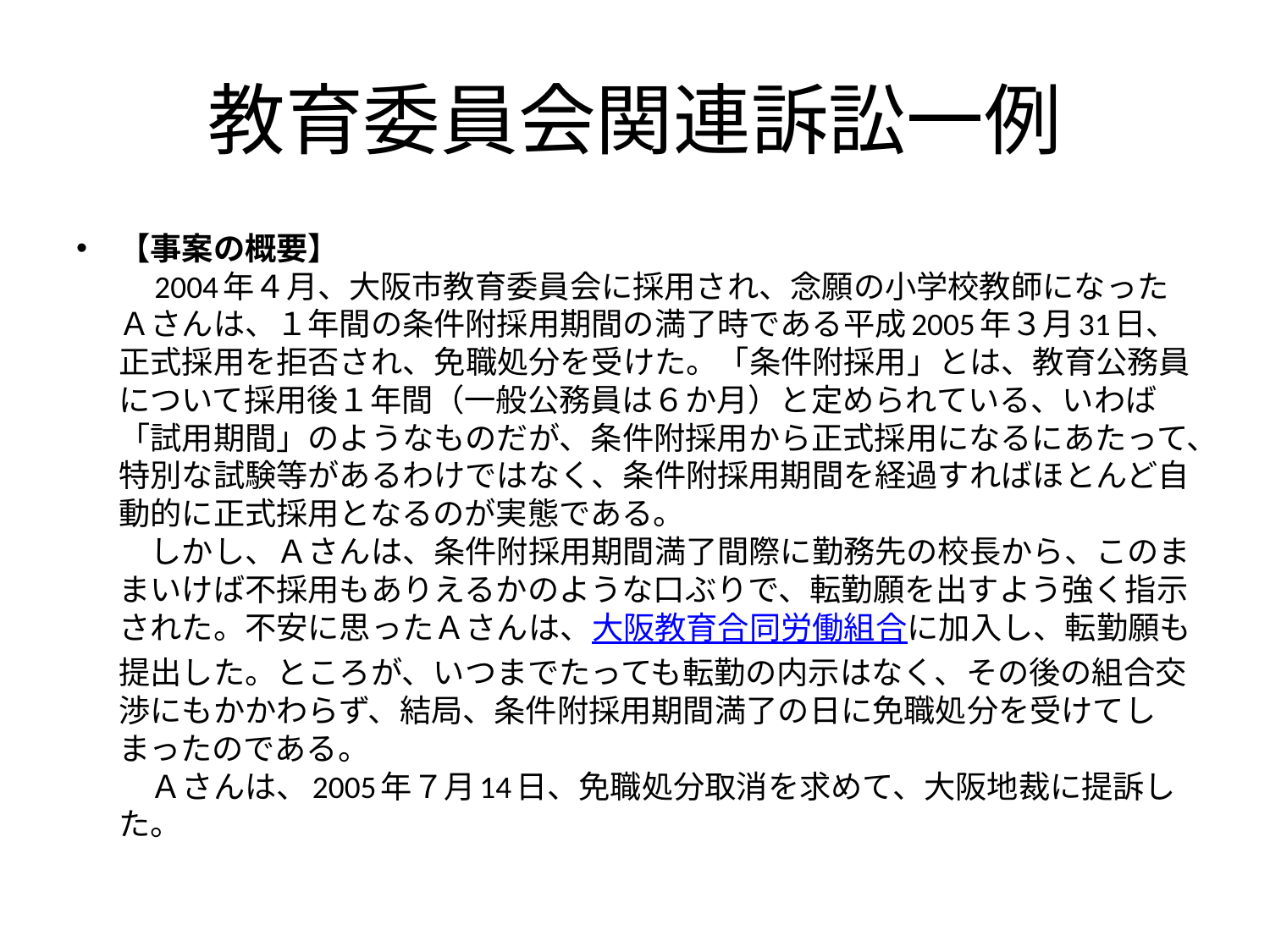

# 教育委員会関連訴訟一例
【事案の概要】
　2004年４月、大阪市教育委員会に採用され、念願の小学校教師になったＡさんは、１年間の条件附採用期間の満了時である平成2005年３月31日、正式採用を拒否され、免職処分を受けた。「条件附採用」とは、教育公務員について採用後１年間（一般公務員は６か月）と定められている、いわば「試用期間」のようなものだが、条件附採用から正式採用になるにあたって、特別な試験等があるわけではなく、条件附採用期間を経過すればほとんど自動的に正式採用となるのが実態である。
　しかし、Ａさんは、条件附採用期間満了間際に勤務先の校長から、このままいけば不採用もありえるかのような口ぶりで、転勤願を出すよう強く指示された。不安に思ったＡさんは、大阪教育合同労働組合に加入し、転勤願も提出した。ところが、いつまでたっても転勤の内示はなく、その後の組合交渉にもかかわらず、結局、条件附採用期間満了の日に免職処分を受けてしまったのである。
　Ａさんは、2005年７月14日、免職処分取消を求めて、大阪地裁に提訴した。